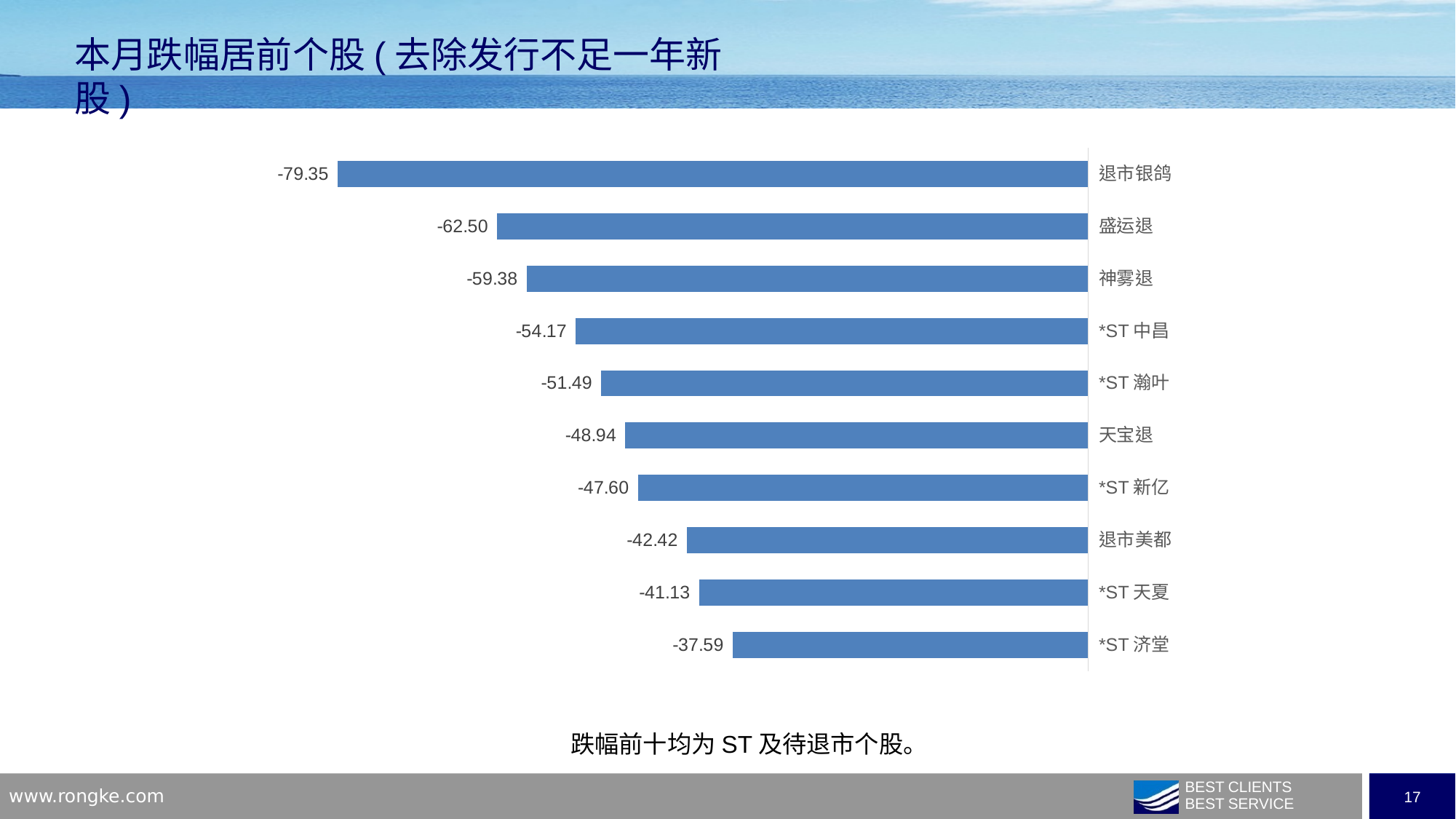

本月跌幅居前个股(去除发行不足一年新股)

### Chart

| Category |  |
|---|---|
| *ST济堂 | -37.5862 |
| *ST天夏 | -41.129 |
| 退市美都 | -42.4242 |
| *ST新亿 | -47.6015 |
| 天宝退 | -48.9362 |
| *ST瀚叶 | -51.4894 |
| *ST中昌 | -54.1732 |
| 神雾退 | -59.375 |
| 盛运退 | -62.5 |
| 退市银鸽 | -79.3478 |
跌幅前十均为ST及待退市个股。